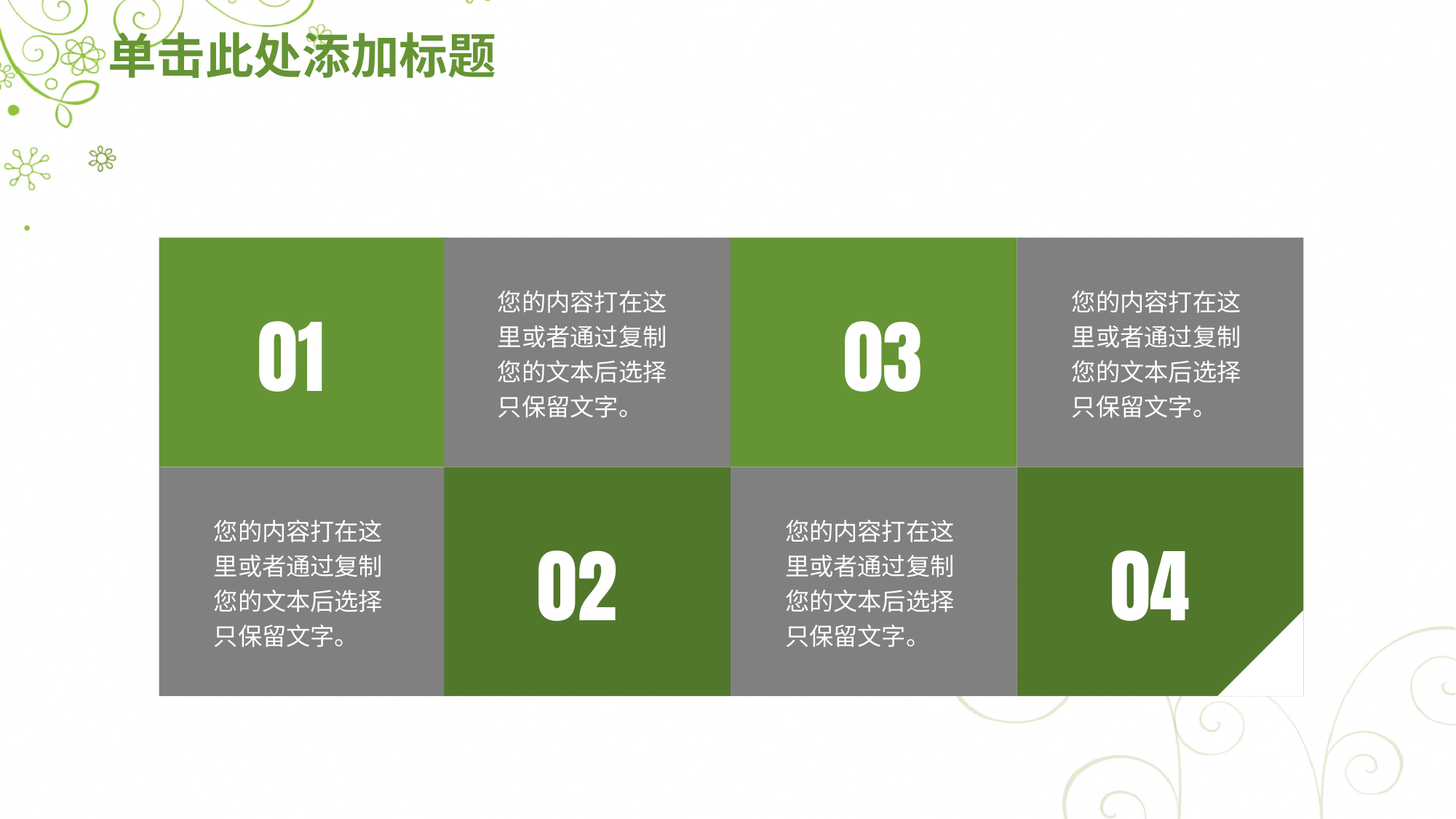

# 单击此处添加标题

01

03

您的内容打在这里或者通过复制您的文本后选择只保留文字。
您的内容打在这里或者通过复制您的文本后选择只保留文字。

02

04

您的内容打在这里或者通过复制您的文本后选择只保留文字。
您的内容打在这里或者通过复制您的文本后选择只保留文字。